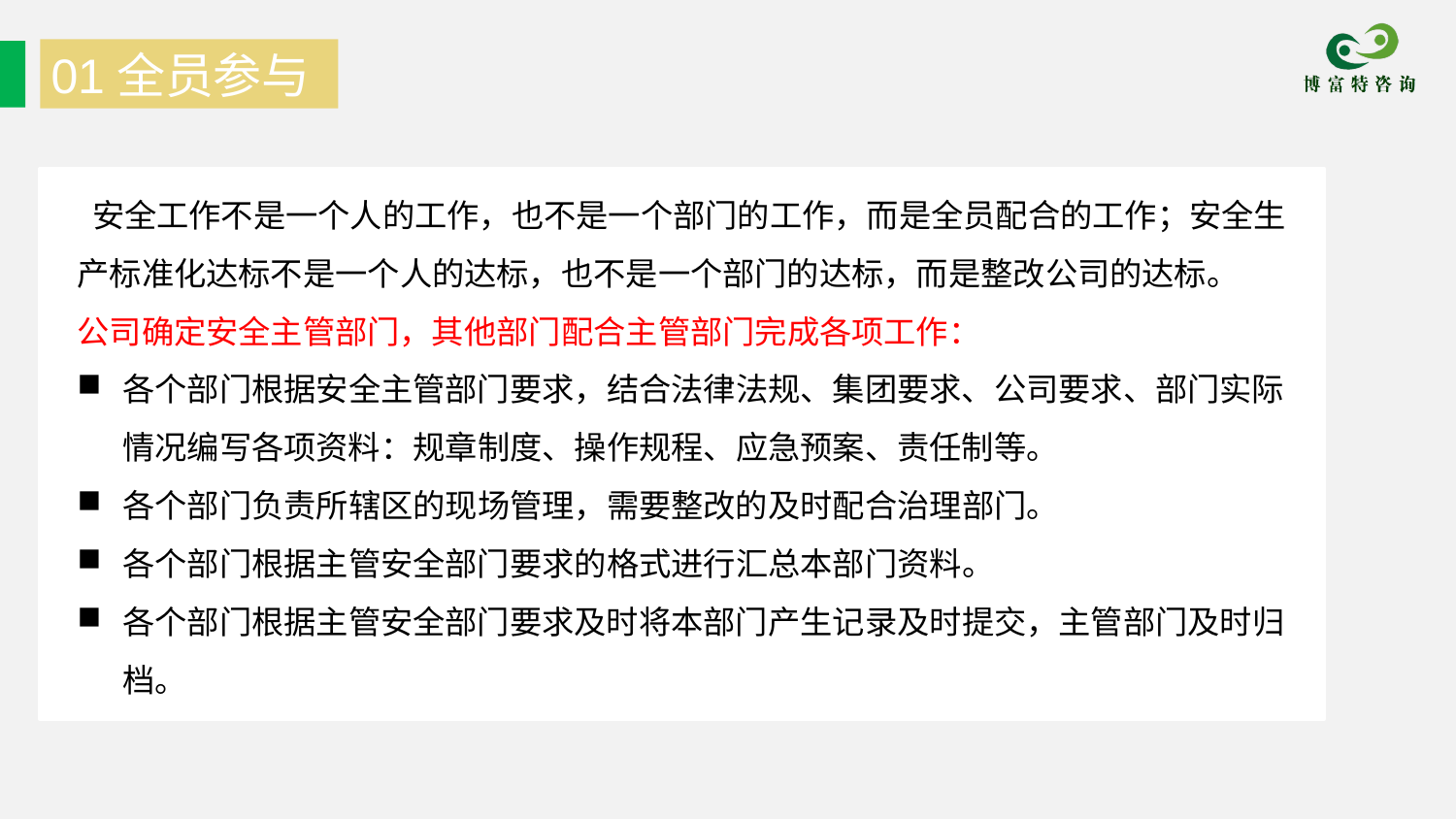

01全员参与

 安全工作不是一个人的工作，也不是一个部门的工作，而是全员配合的工作；安全生产标准化达标不是一个人的达标，也不是一个部门的达标，而是整改公司的达标。
公司确定安全主管部门，其他部门配合主管部门完成各项工作：
各个部门根据安全主管部门要求，结合法律法规、集团要求、公司要求、部门实际情况编写各项资料：规章制度、操作规程、应急预案、责任制等。
各个部门负责所辖区的现场管理，需要整改的及时配合治理部门。
各个部门根据主管安全部门要求的格式进行汇总本部门资料。
各个部门根据主管安全部门要求及时将本部门产生记录及时提交，主管部门及时归档。